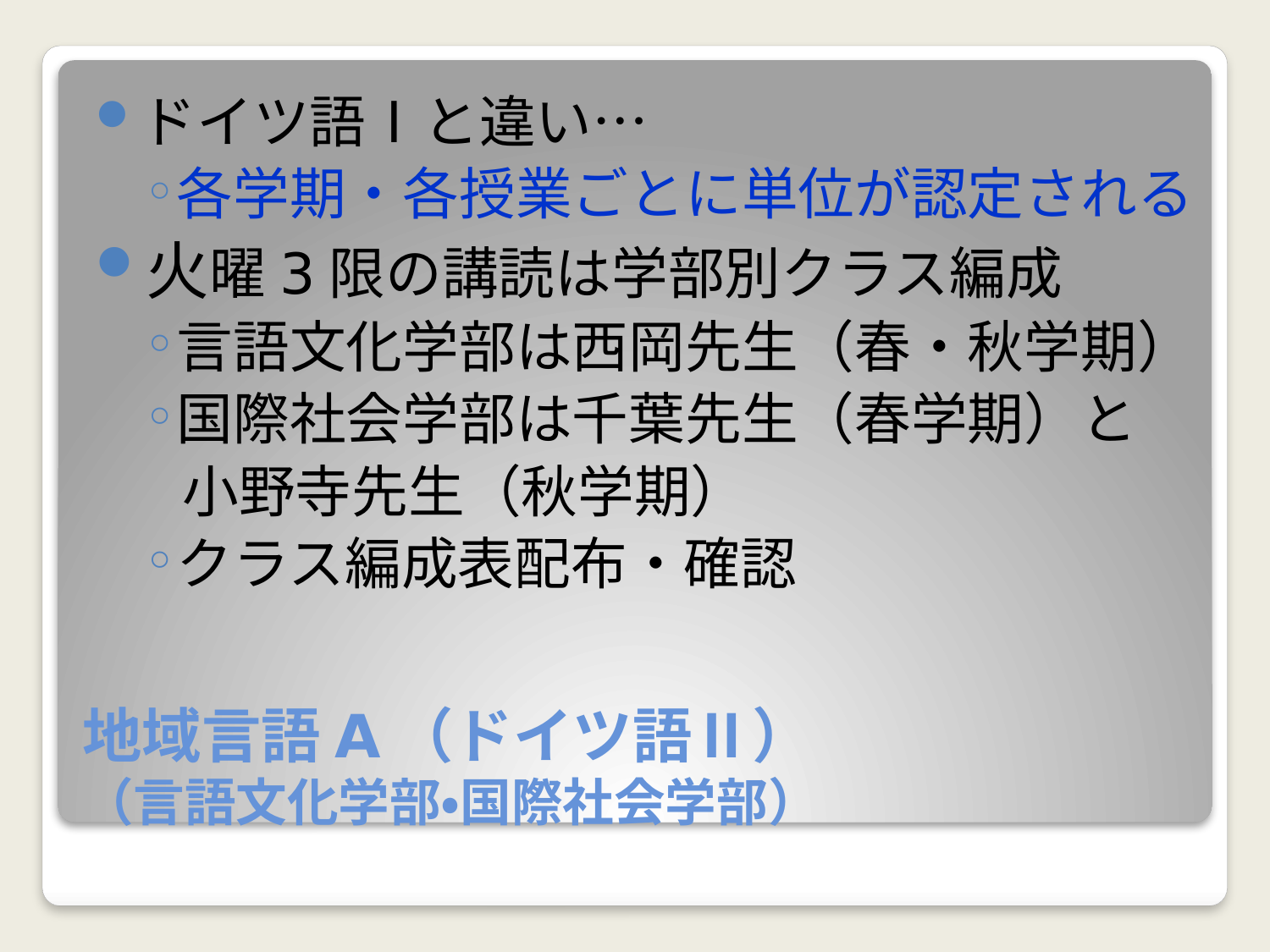

ドイツ語Ⅰと違い…
各学期・各授業ごとに単位が認定される
火曜3限の講読は学部別クラス編成
言語文化学部は西岡先生（春・秋学期）
国際社会学部は千葉先生（春学期）と
  小野寺先生（秋学期）
クラス編成表配布・確認
# 地域言語A（ドイツ語Ⅱ） （言語文化学部・国際社会学部）